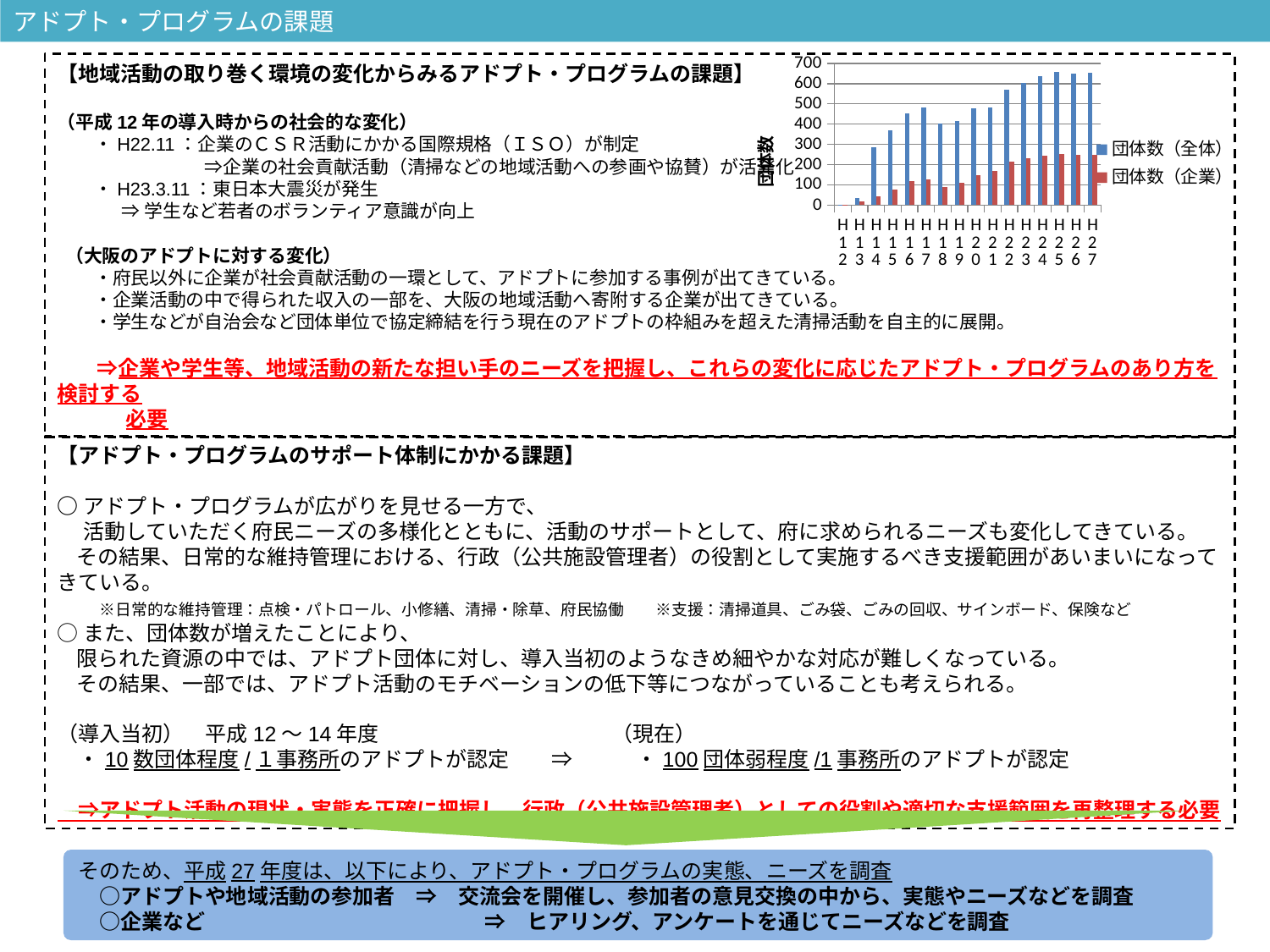

アドプト・プログラムの課題

### Chart

| Category |  |  |
|---|---|---|
| H12 | 2.0 | 1.0 |
| H13 | 37.0 | 18.0 |
| H14 | 285.0 | 43.0 |
| H15 | 369.0 | 78.0 |
| H16 | 454.0 | 118.0 |
| H17 | 481.0 | 128.0 |
| H18 | 402.0 | 91.0 |
| H19 | 414.0 | 112.0 |
| H20 | 477.0 | 146.0 |
| H21 | 483.0 | 167.0 |
| H22 | 571.0 | 213.0 |
| H23 | 603.0 | 232.0 |
| H24 | 635.0 | 244.0 |
| H25 | 656.0 | 251.0 |
| H26 | 651.0 | 248.0 |
| H27 | 653.0 | 248.0 |
【地域活動の取り巻く環境の変化からみるアドプト・プログラムの課題】

（平成12年の導入時からの社会的な変化）
　　・H22.11：企業のＣＳＲ活動にかかる国際規格（ＩＳＯ）が制定
　　　　　　　　⇒企業の社会貢献活動（清掃などの地域活動への参画や協賛）が活発化
　　・H23.3.11：東日本大震災が発生
                ⇒学生など若者のボランティア意識が向上

 （大阪のアドプトに対する変化）
　　・府民以外に企業が社会貢献活動の一環として、アドプトに参加する事例が出てきている。
　　・企業活動の中で得られた収入の一部を、大阪の地域活動へ寄附する企業が出てきている。
　　・学生などが自治会など団体単位で協定締結を行う現在のアドプトの枠組みを超えた清掃活動を自主的に展開。

　　⇒企業や学生等、地域活動の新たな担い手のニーズを把握し、これらの変化に応じたアドプト・プログラムのあり方を検討する
　　　 必要
【アドプト・プログラムのサポート体制にかかる課題】

○アドプト・プログラムが広がりを見せる一方で、
　 活動していただく府民ニーズの多様化とともに、活動のサポートとして、府に求められるニーズも変化してきている。
   その結果、日常的な維持管理における、行政（公共施設管理者）の役割として実施するべき支援範囲があいまいになってきている。
　　※日常的な維持管理：点検・パトロール、小修繕、清掃・除草、府民協働　　※支援：清掃道具、ごみ袋、ごみの回収、サインボード、保険など
○また、団体数が増えたことにより、
   限られた資源の中では、アドプト団体に対し、導入当初のようなきめ細やかな対応が難しくなっている。
   その結果、一部では、アドプト活動のモチベーションの低下等につながっていることも考えられる。

（導入当初）　平成12～14年度　　　　　　　　　　　（現在）
　・10数団体程度/１事務所のアドプトが認定　　⇒　　　・100団体弱程度/1事務所のアドプトが認定

　⇒アドプト活動の現状・実態を正確に把握し、行政（公共施設管理者）としての役割や適切な支援範囲を再整理する必要

そのため、平成27年度は、以下により、アドプト・プログラムの実態、ニーズを調査
　○アドプトや地域活動の参加者　⇒　交流会を開催し、参加者の意見交換の中から、実態やニーズなどを調査
　○企業など　　　　　　　　　　　　　 ⇒　ヒアリング、アンケートを通じてニーズなどを調査